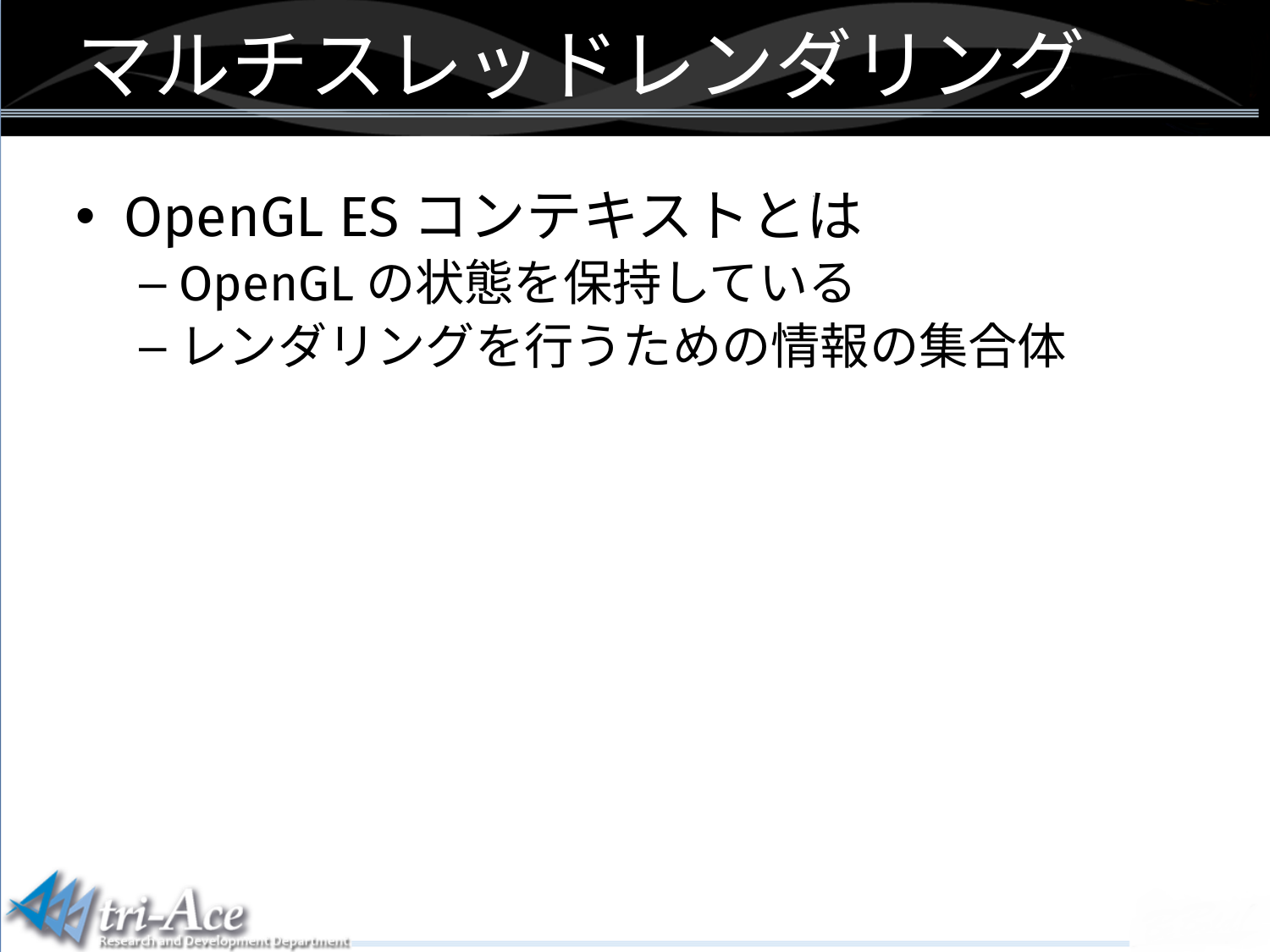

# マルチスレッドレンダリング
OpenGL ESコンテキストとは
OpenGLの状態を保持している
レンダリングを行うための情報の集合体